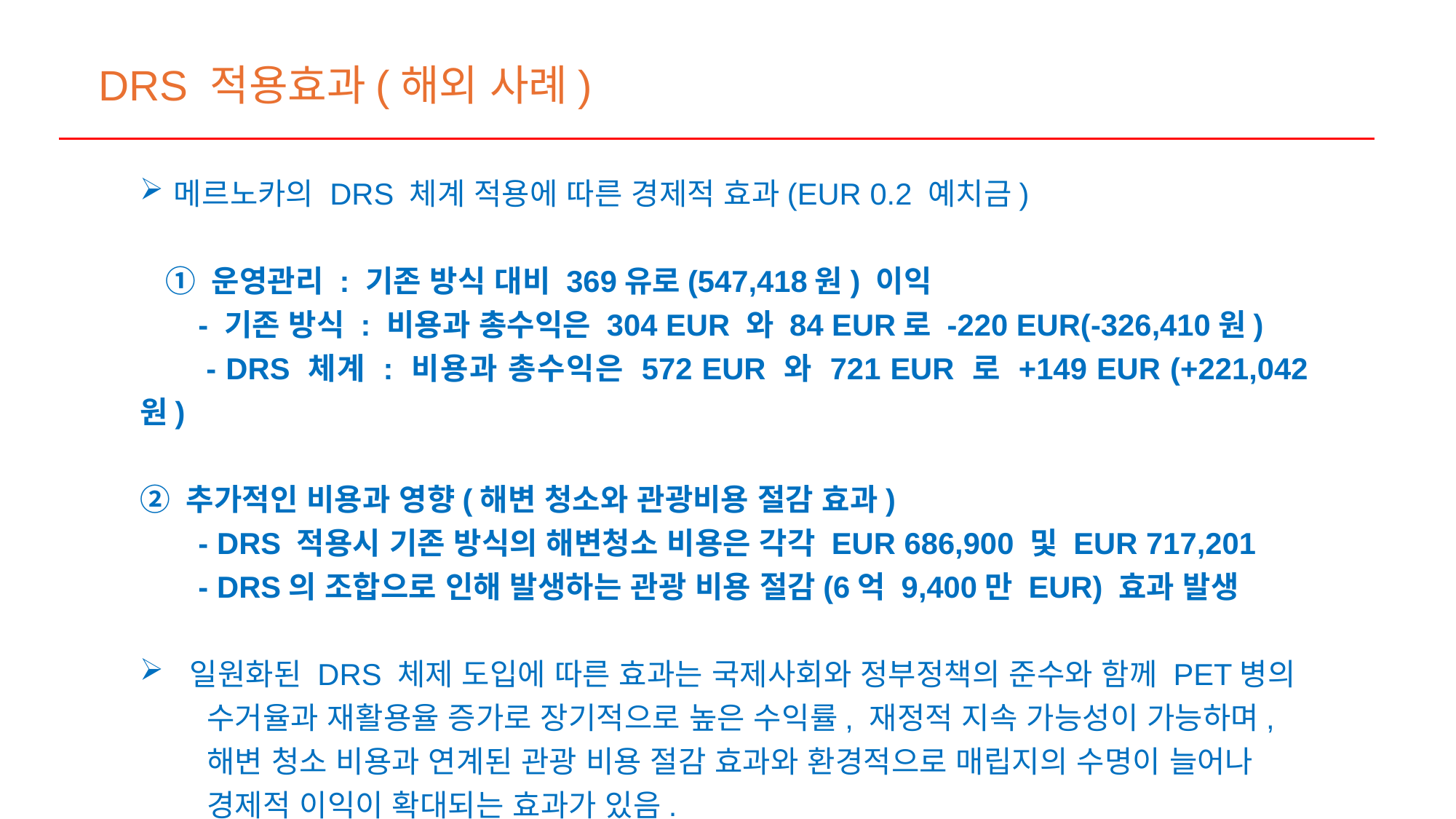

DRS 적용효과(해외 사례)
메르노카의 DRS 체계 적용에 따른 경제적 효과(EUR 0.2 예치금)

   ① 운영관리 : 기존 방식 대비 369유로(547,418원) 이익
       - 기존 방식 : 비용과 총수익은 304 EUR 와 84 EUR로 -220 EUR(-326,410원)
       - DRS 체계 : 비용과 총수익은 572 EUR 와 721 EUR 로 +149 EUR (+221,042원)

② 추가적인 비용과 영향(해변 청소와 관광비용 절감 효과)
       - DRS 적용시 기존 방식의 해변청소 비용은 각각 EUR 686,900 및 EUR 717,201
       - DRS의 조합으로 인해 발생하는 관광 비용 절감(6억 9,400만 EUR) 효과 발생

 일원화된 DRS 체제 도입에 따른 효과는 국제사회와 정부정책의 준수와 함께 PET병의
       수거율과 재활용율 증가로 장기적으로 높은 수익률, 재정적 지속 가능성이 가능하며,
       해변 청소 비용과 연계된 관광 비용 절감 효과와 환경적으로 매립지의 수명이 늘어나
       경제적 이익이 확대되는 효과가 있음.